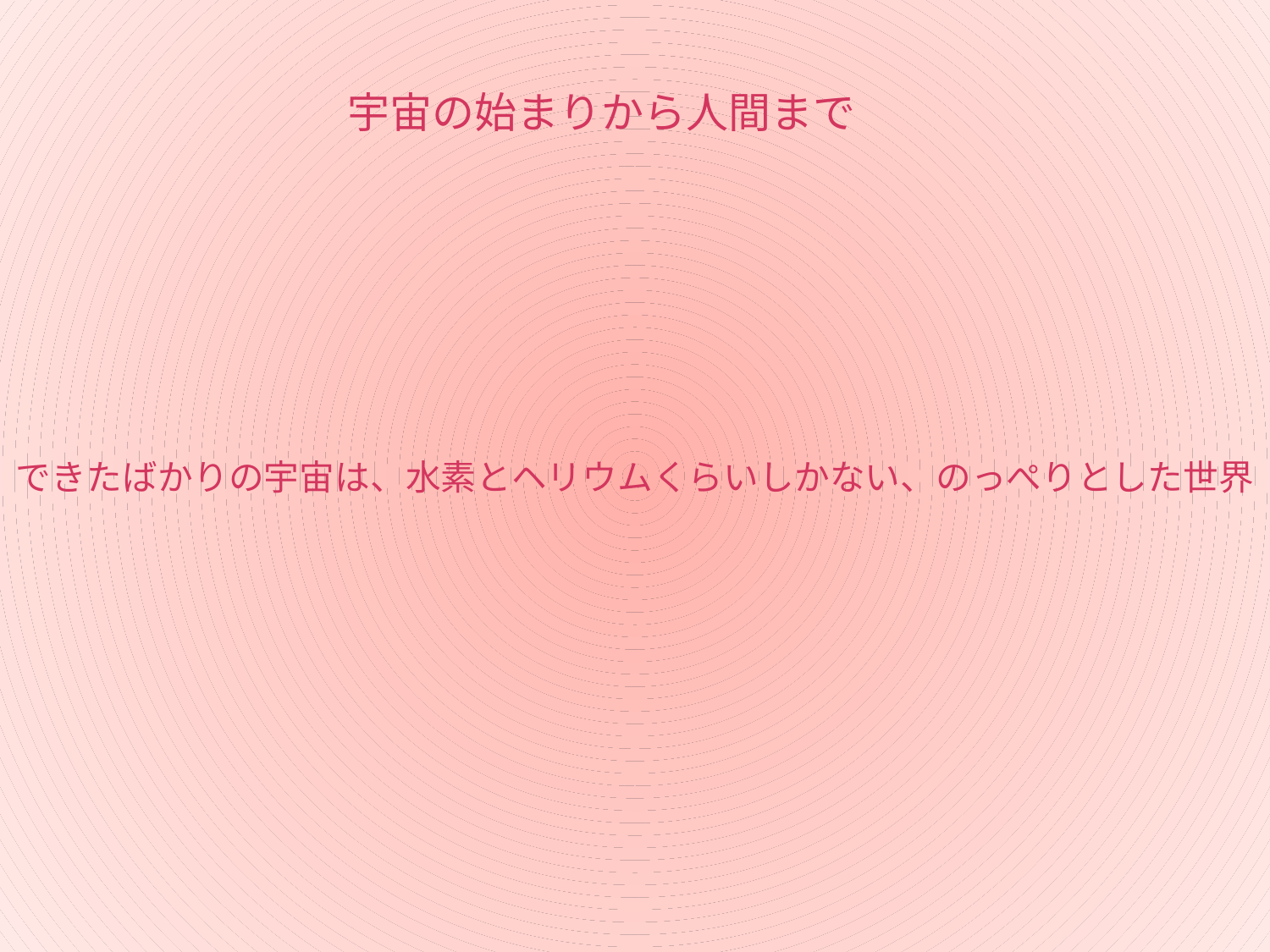

できたばかりの宇宙は、水素とヘリウムくらいしかない、のっぺりとした世界
#
宇宙の始まりから人間まで